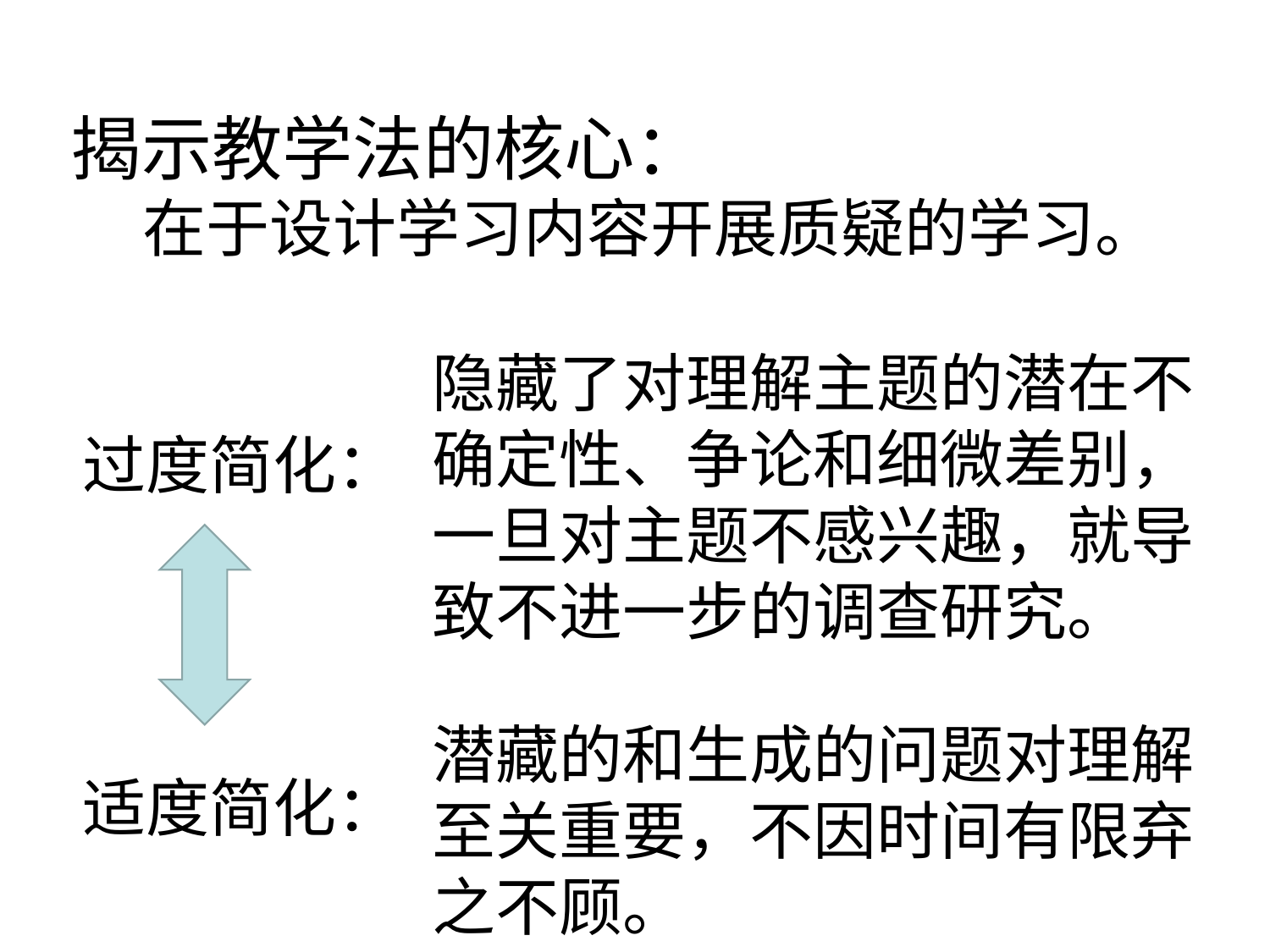

揭示教学法的核心：
    在于设计学习内容开展质疑的学习。
隐藏了对理解主题的潜在不确定性、争论和细微差别，一旦对主题不感兴趣，就导致不进一步的调查研究。
过度简化：

潜藏的和生成的问题对理解至关重要，不因时间有限弃之不顾。
适度简化：